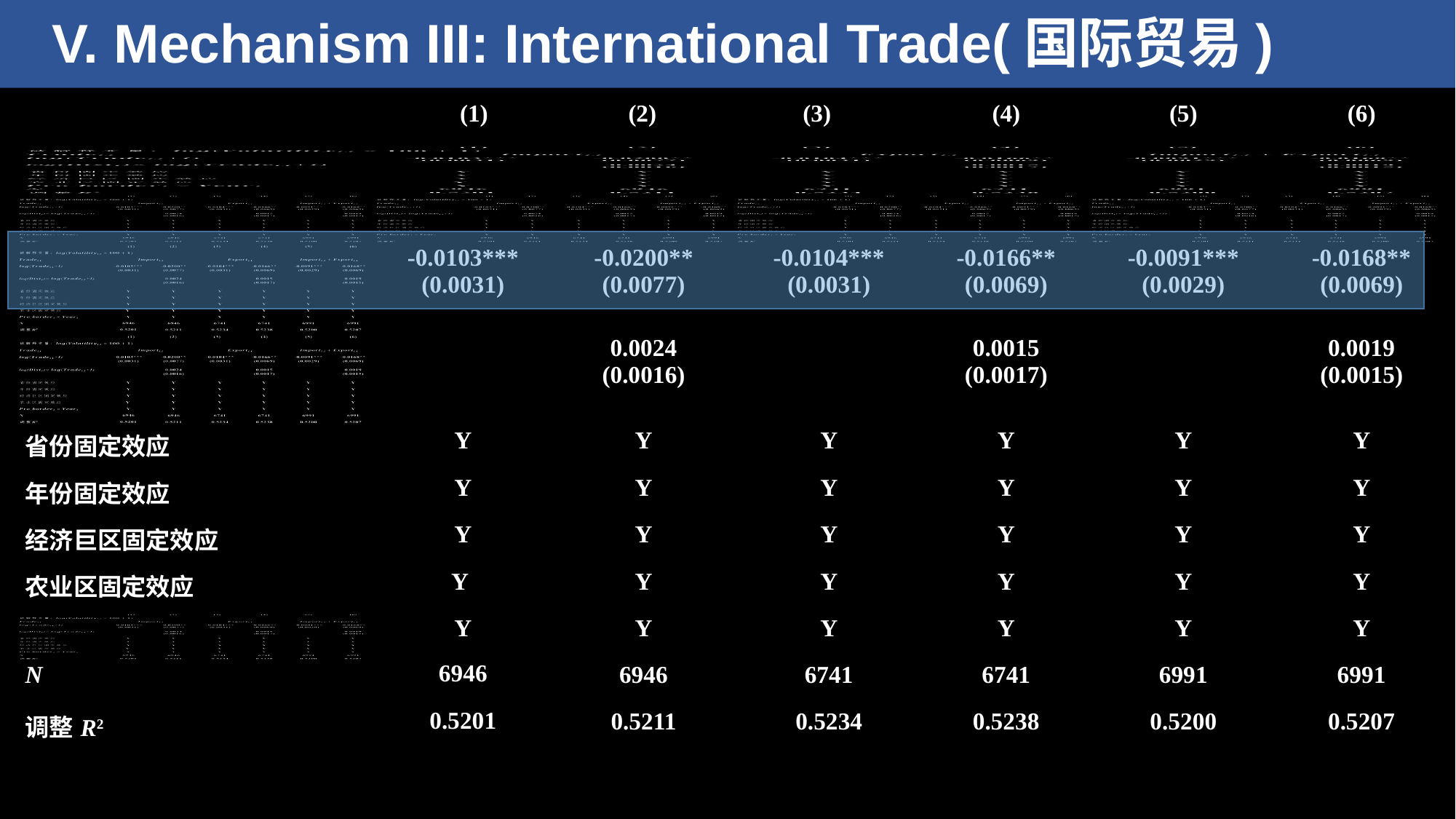

V. Mechanism III: International Trade(国际贸易)
|  | (1) |  | (2) | (3) |  | (4) | (5) | (6) |
| --- | --- | --- | --- | --- | --- | --- | --- | --- |
|  |  |  |  |  |  |  |  |  |
|  |  |  |  |  |  |  |  |  |
|  | -0.0103\*\*\* (0.0031) | -0.0200\*\* (0.0077) |  |  | -0.0104\*\*\* (0.0031) | -0.0166\*\* (0.0069) | -0.0091\*\*\* (0.0029) | -0.0168\*\* (0.0069) |
|  |  | 0.0024 (0.0016) |  |  |  | 0.0015 (0.0017) |  | 0.0019 (0.0015) |
| 省份固定效应 | Y | Y |  |  | Y | Y | Y | Y |
| 年份固定效应 | Y | Y |  |  | Y | Y | Y | Y |
| 经济巨区固定效应 | Y | Y |  |  | Y | Y | Y | Y |
| 农业区固定效应 | Y | Y |  |  | Y | Y | Y | Y |
|  | Y | Y |  |  | Y | Y | Y | Y |
| N | 6946 | 6946 |  |  | 6741 | 6741 | 6991 | 6991 |
| 调整R2 | 0.5201 | 0.5211 |  |  | 0.5234 | 0.5238 | 0.5200 | 0.5207 |